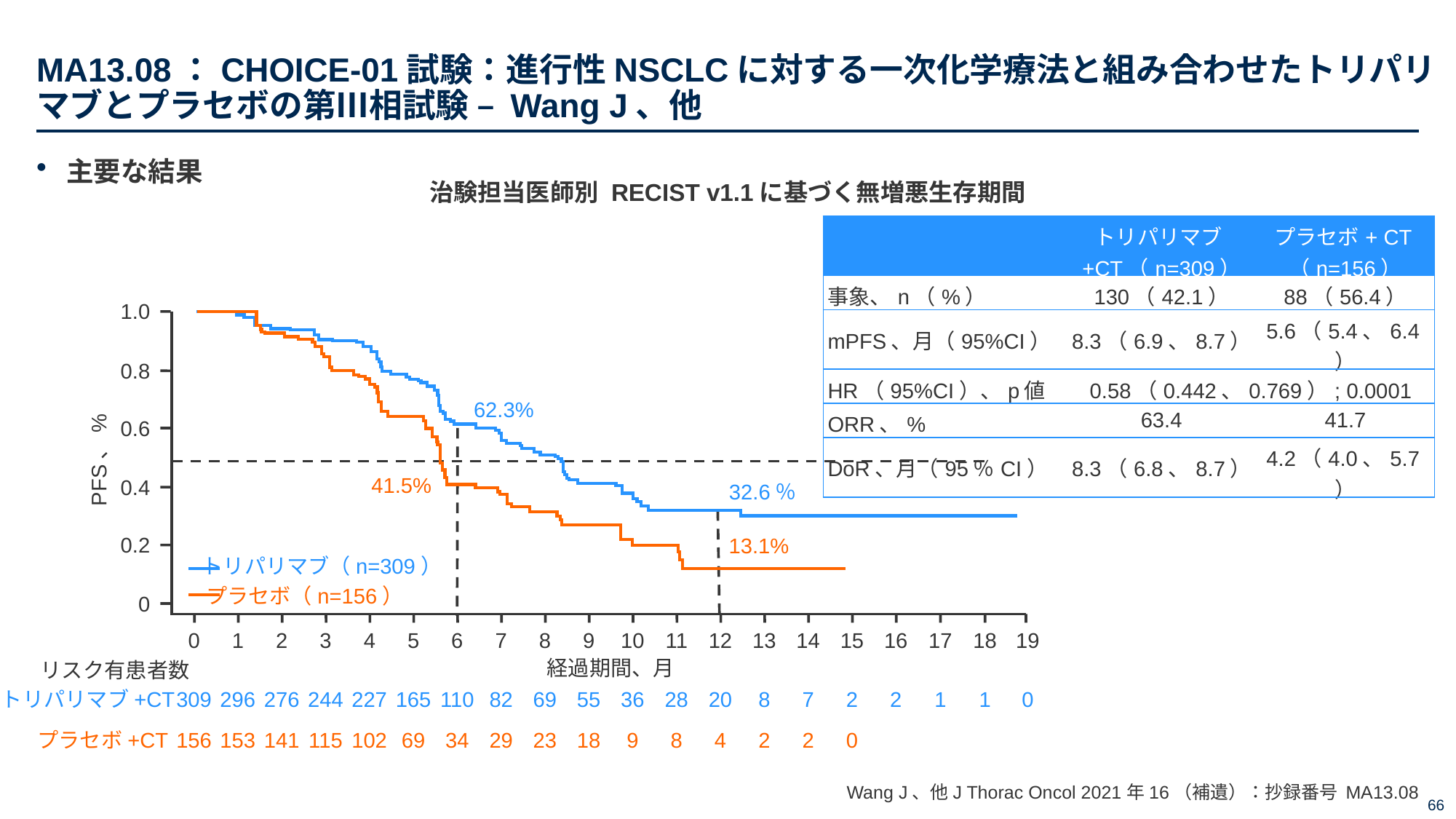

# MA13.08：CHOICE-01試験：進行性NSCLCに対する一次化学療法と組み合わせたトリパリマブとプラセボの第Ⅲ相試験 – Wang J、他
主要な結果
治験担当医師別 RECIST v1.1に基づく無増悪生存期間

|  | トリパリマブ+CT（n=309） | プラセボ+ CT（n=156） |
| --- | --- | --- |
| 事象、n（%） | 130（42.1） | 88（56.4） |
| mPFS、月（95%CI） | 8.3（6.9、8.7） | 5.6（5.4、6.4） |
| HR（95%CI）、p値 | 0.58（0.442、0.769）; 0.0001 |  |
| ORR、% | 63.4 | 41.7 |
| DoR、月（95％CI） | 8.3（6.8、8.7） | 4.2（4.0、5.7） |
1.0

0.8

0.6

PFS、%
0.4

0.2

0

リスク有患者数

62.3%
41.5%
32.6％
13.1%
トリパリマブ（n=309）
プラセボ（n=156）

18

19
0
1
2
3
4
5
6
7
8
9
10
11
12
13
14
15
16
17
経過期間、月
トリパリマブ+CT
309
296
276
244
227
165
110
82
69
55
36
28
20
8
7
2
2
1
1
0
プラセボ+CT
156
153
141
115
102
69
34
29
23
18
9
8
4
2
2
0
Wang J、他J Thorac Oncol 2021年16（補遺）：抄録番号 MA13.08